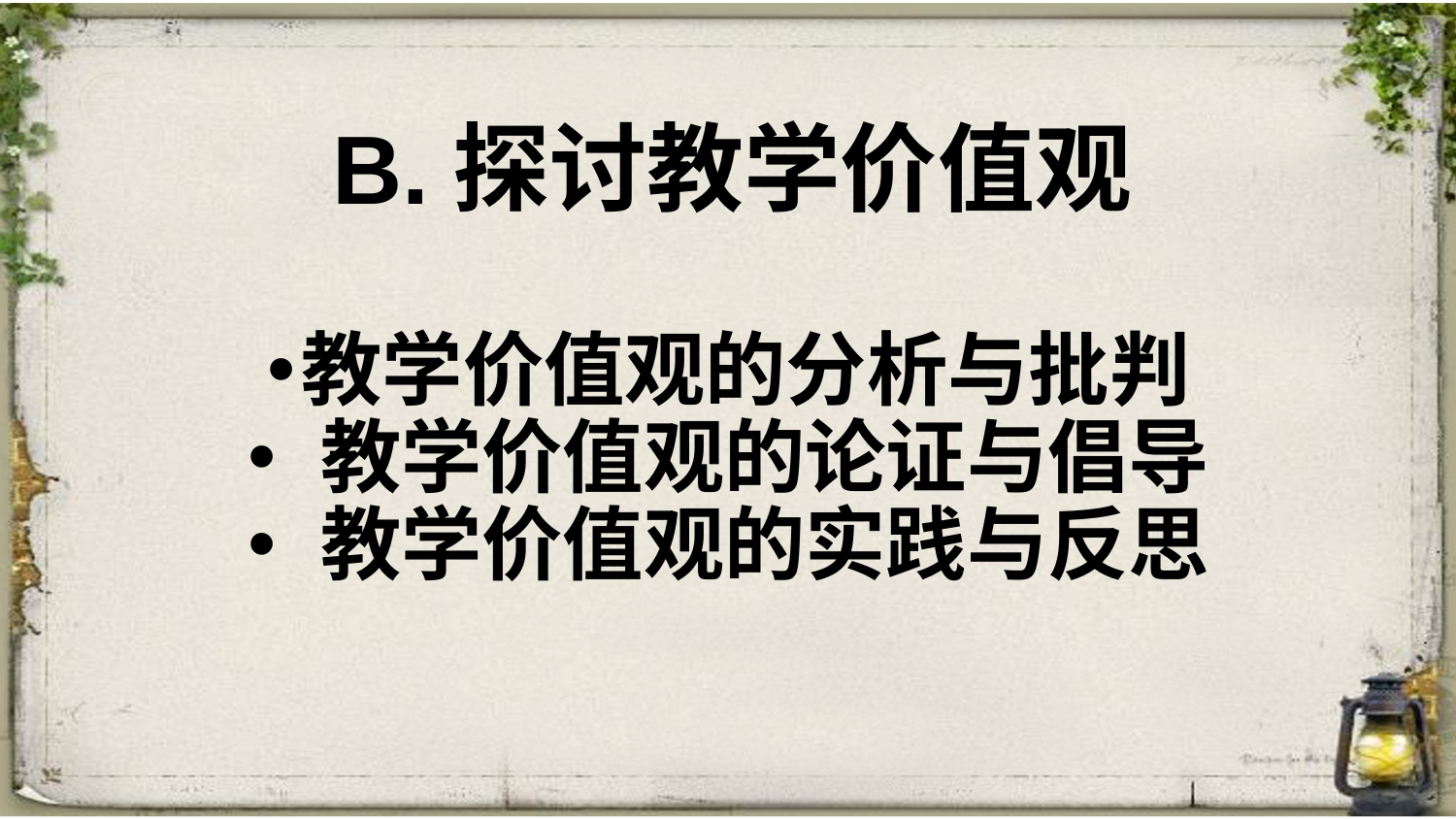

B.探讨教学价值观

教学价值观的分析与批判
 教学价值观的论证与倡导
 教学价值观的实践与反思